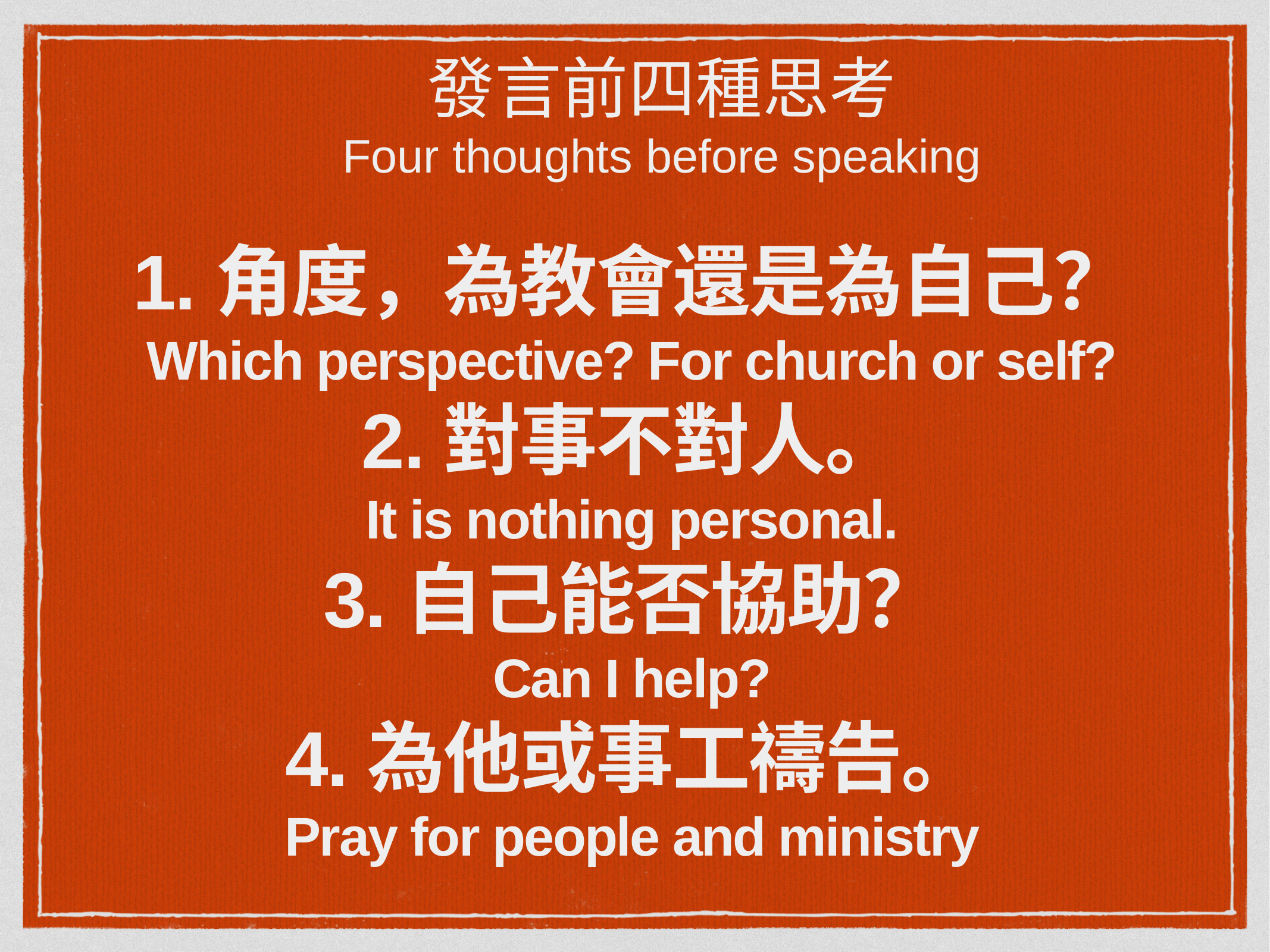

發言前四種思考
Four thoughts before speaking
# 1.角度，為教會還是為自己？ Which perspective? For church or self? 2.對事不對人。 It is nothing personal. 3.自己能否協助？ Can I help? 4.為他或事工禱告。 Pray for people and ministry